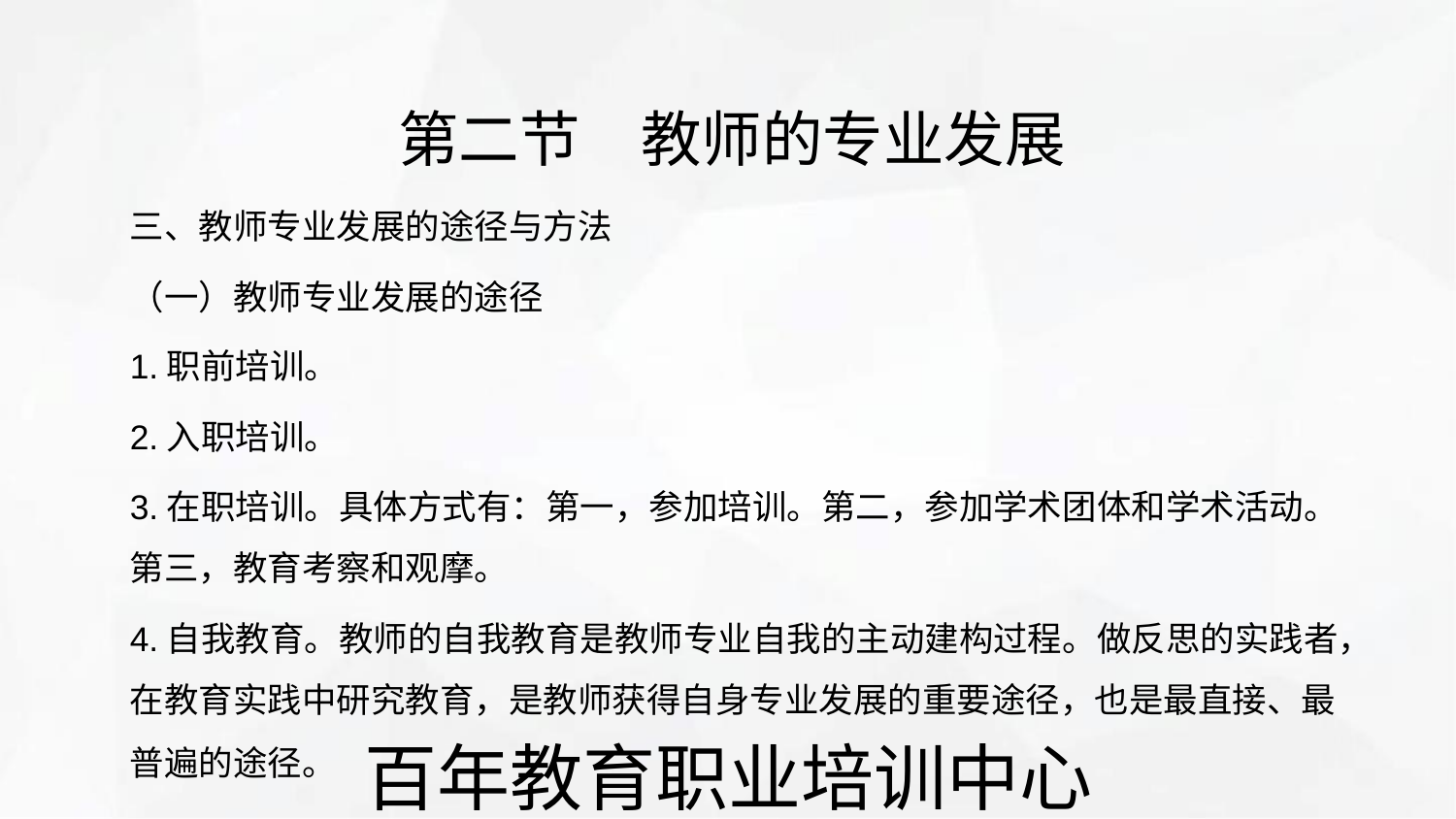

第二节　教师的专业发展
三、教师专业发展的途径与方法
（一）教师专业发展的途径
1.职前培训。
2.入职培训。
3.在职培训。具体方式有：第一，参加培训。第二，参加学术团体和学术活动。
第三，教育考察和观摩。
4.自我教育。教师的自我教育是教师专业自我的主动建构过程。做反思的实践者，
在教育实践中研究教育，是教师获得自身专业发展的重要途径，也是最直接、最
百年教育职业培训中心
普遍的途径。